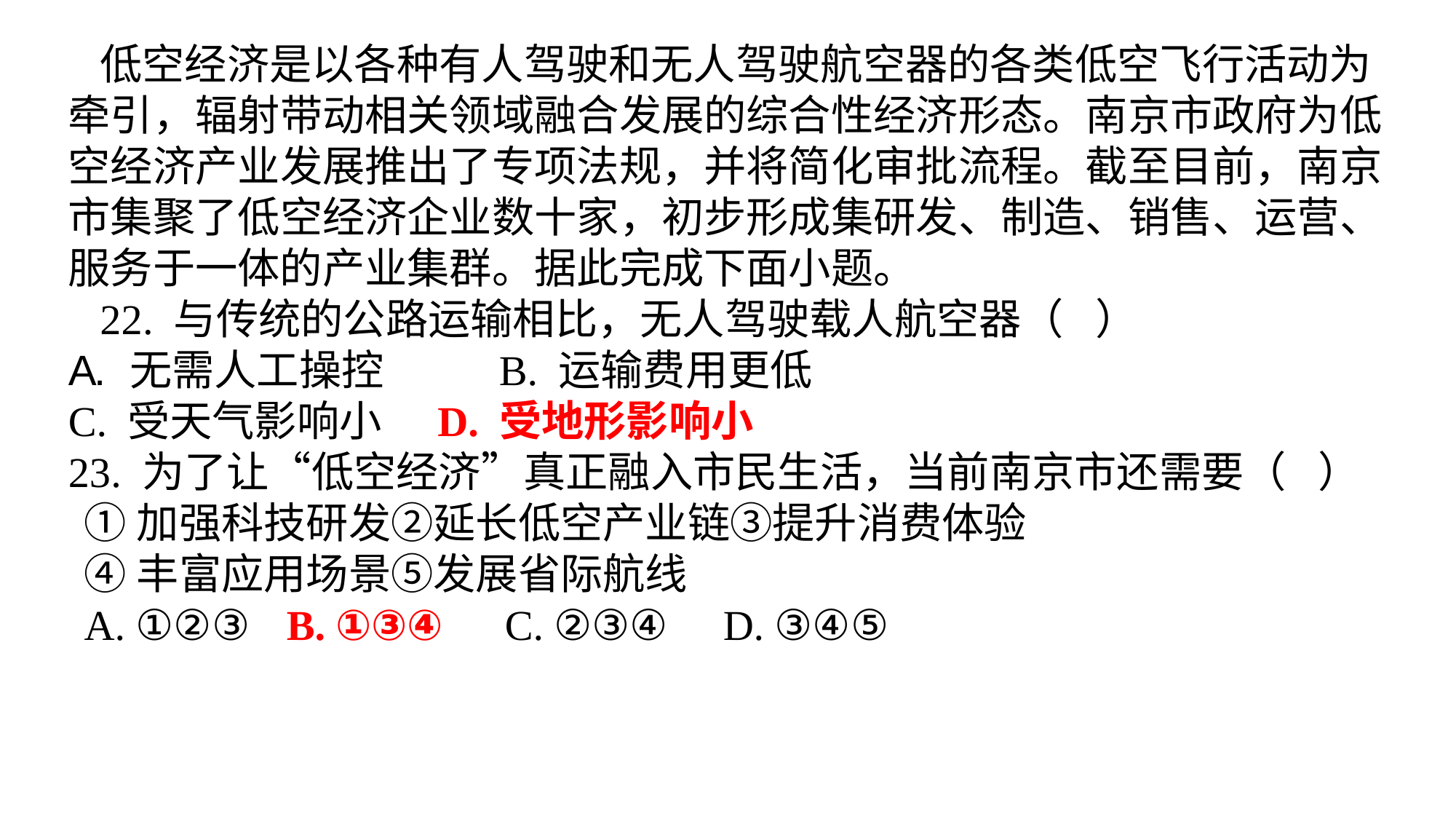

低空经济是以各种有人驾驶和无人驾驶航空器的各类低空飞行活动为牵引，辐射带动相关领域融合发展的综合性经济形态。南京市政府为低空经济产业发展推出了专项法规，并将简化审批流程。截至目前，南京市集聚了低空经济企业数十家，初步形成集研发、制造、销售、运营、服务于一体的产业集群。据此完成下面小题。
22. 与传统的公路运输相比，无人驾驶载人航空器（   ）
无需人工操控	B. 运输费用更低
C. 受天气影响小	D. 受地形影响小
23. 为了让“低空经济”真正融入市民生活，当前南京市还需要（   ）
①加强科技研发②延长低空产业链③提升消费体验
④丰富应用场景⑤发展省际航线
A. ①②③	B. ①③④	C. ②③④	D. ③④⑤